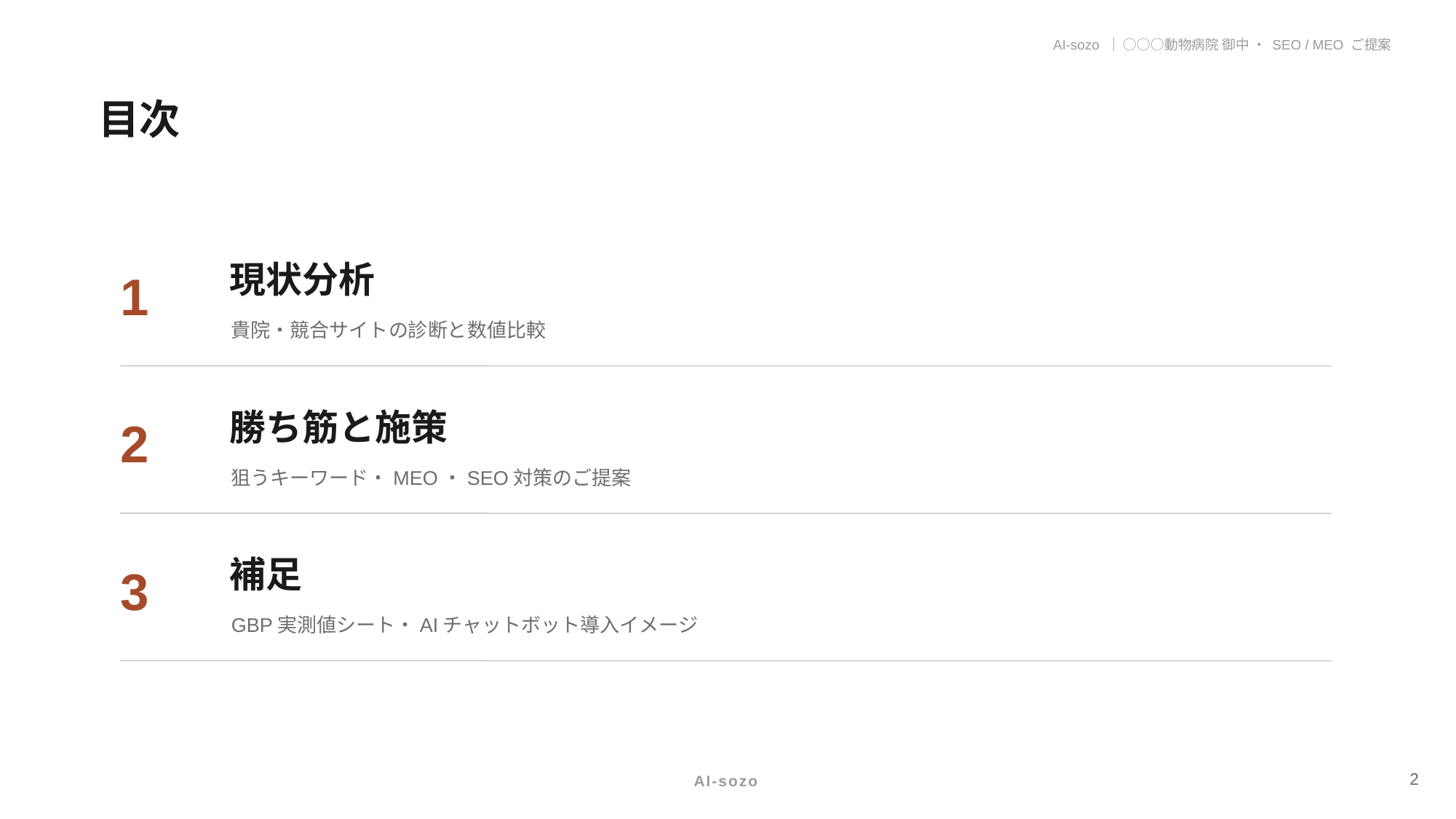

AI-sozo ｜ ○○○動物病院 御中 ・ SEO / MEO ご提案
目次
1
現状分析
貴院・競合サイトの診断と数値比較

2
勝ち筋と施策
狙うキーワード・MEO・SEO対策のご提案

3
補足
GBP実測値シート・AIチャットボット導入イメージ

2
AI-sozo